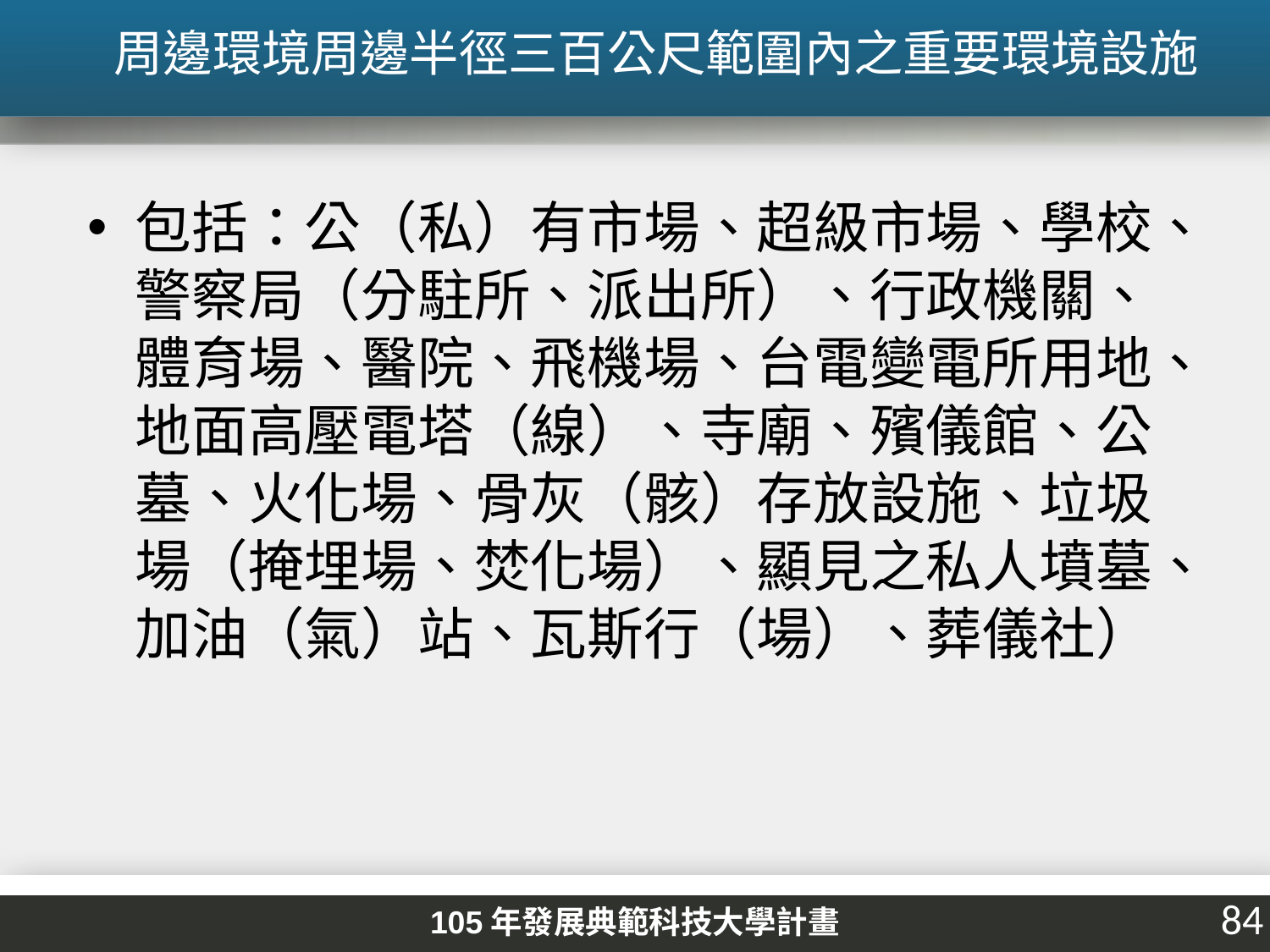

# 周邊環境周邊半徑三百公尺範圍內之重要環境設施
包括：公（私）有市場、超級市場、學校、警察局（分駐所、派出所）、行政機關、體育場、醫院、飛機場、台電變電所用地、地面高壓電塔（線）、寺廟、殯儀館、公墓、火化場、骨灰（骸）存放設施、垃圾場（掩埋場、焚化場）、顯見之私人墳墓、加油（氣）站、瓦斯行（場）、葬儀社）